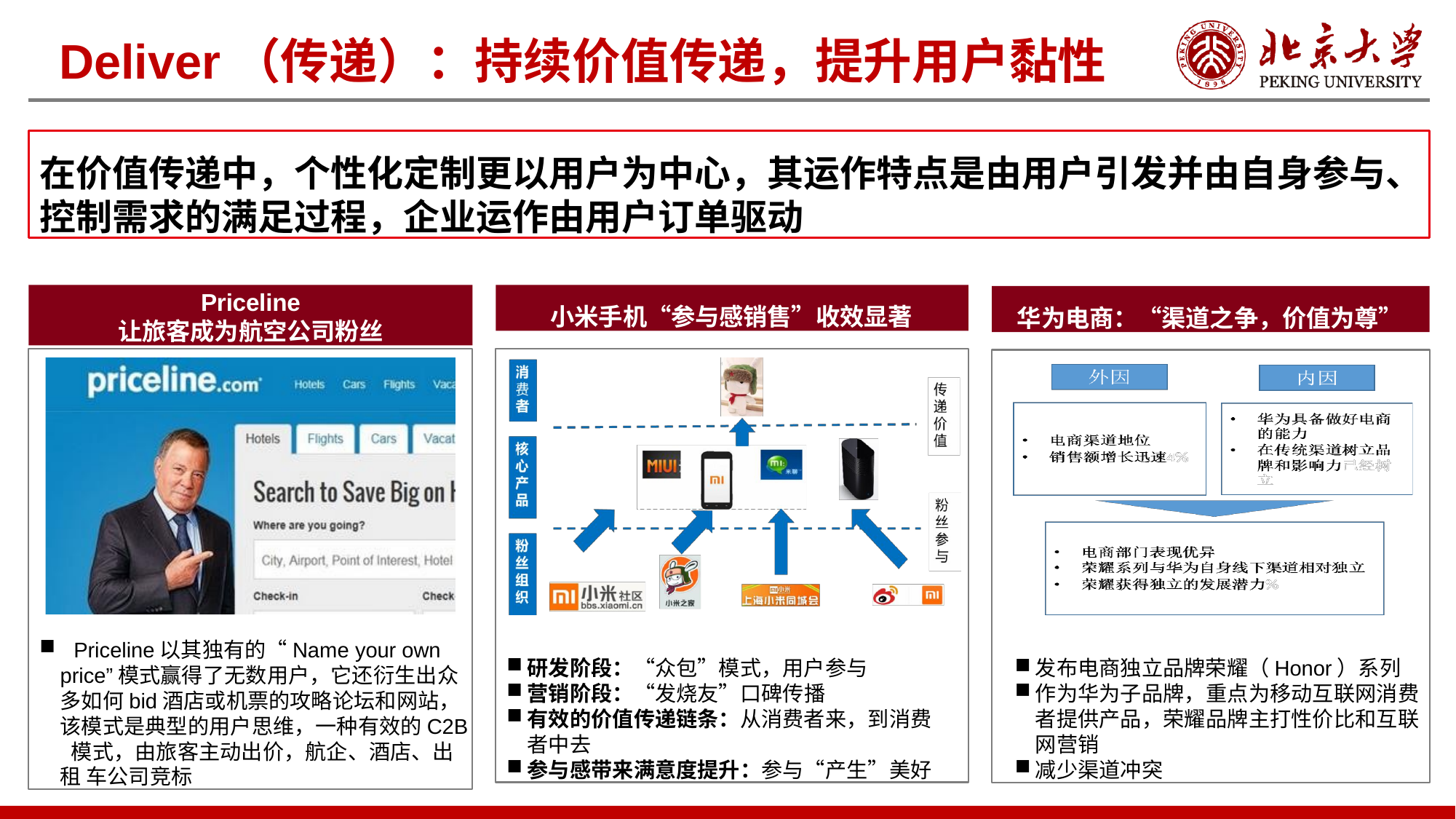

# Deliver（传递）：持续价值传递，提升用户黏性
在价值传递中，个性化定制更以用户为中心，其运作特点是由用户引发并由自身参与、 控制需求的满足过程，企业运作由用户订单驱动
Priceline
让旅客成为航空公司粉丝
小米手机“参与感销售”收效显著
华为电商：“渠道之争，价值为尊”

研发阶段：“众包”模式，用户参与
营销阶段：“发烧友”口碑传播
有效的价值传递链条：从消费者来，到消费 者中去
参与感带来满意度提升：参与“产生”美好

Priceline以其独有的“Name your own
price”模式赢得了无数用户，它还衍生出众 多如何bid酒店或机票的攻略论坛和网站，  该模式是典型的用户思维，一种有效的C2B  模式，由旅客主动出价，航企、酒店、出租 车公司竞标

发布电商独立品牌荣耀（Honor）系列
作为华为子品牌，重点为移动互联网消费 者提供产品，荣耀品牌主打性价比和互联 网营销
减少渠道冲突